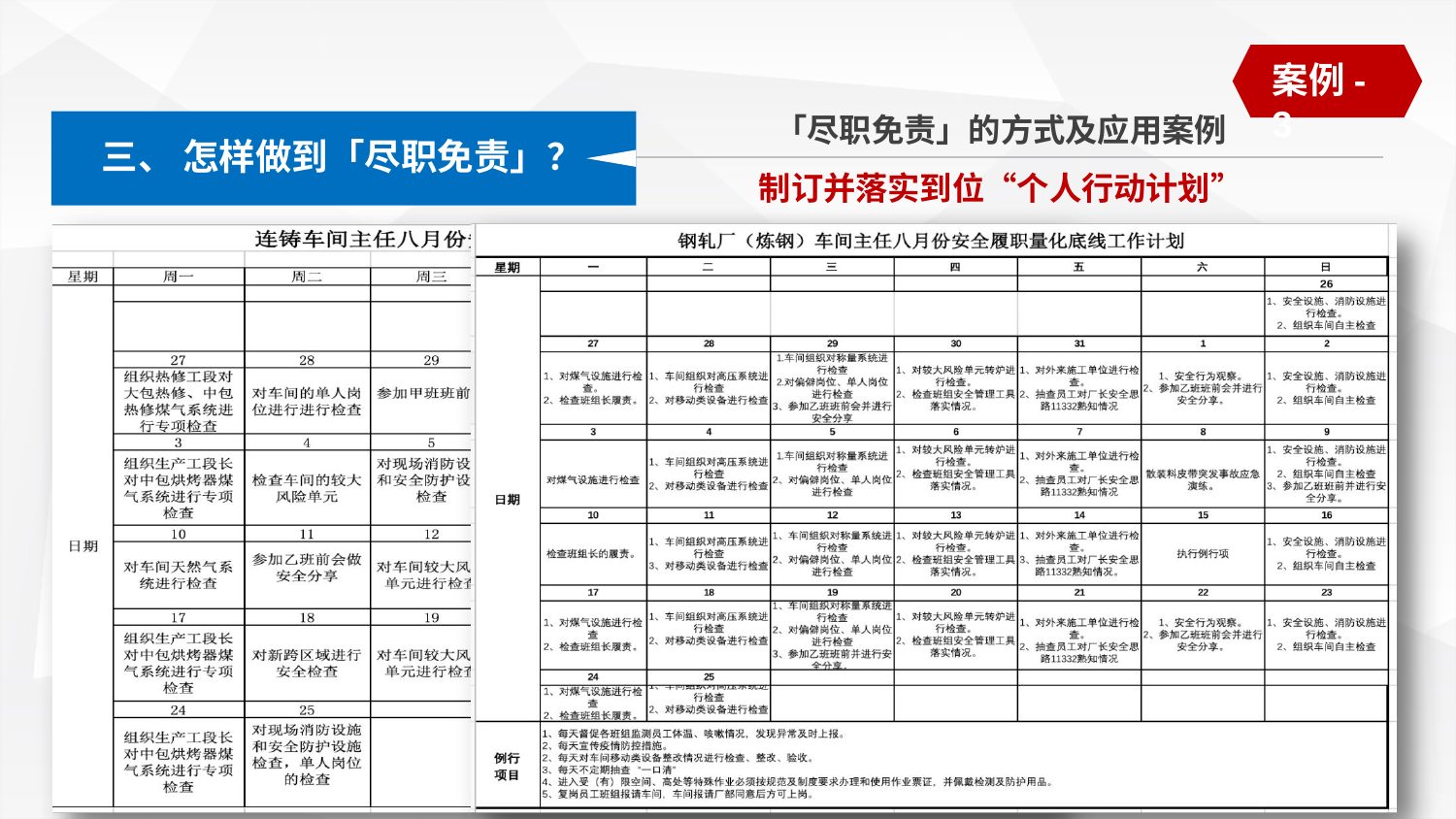

案例-3
「尽职免责」的方式及应用案例

三、 怎样做到「尽职免责」？

制订并落实到位“个人行动计划”